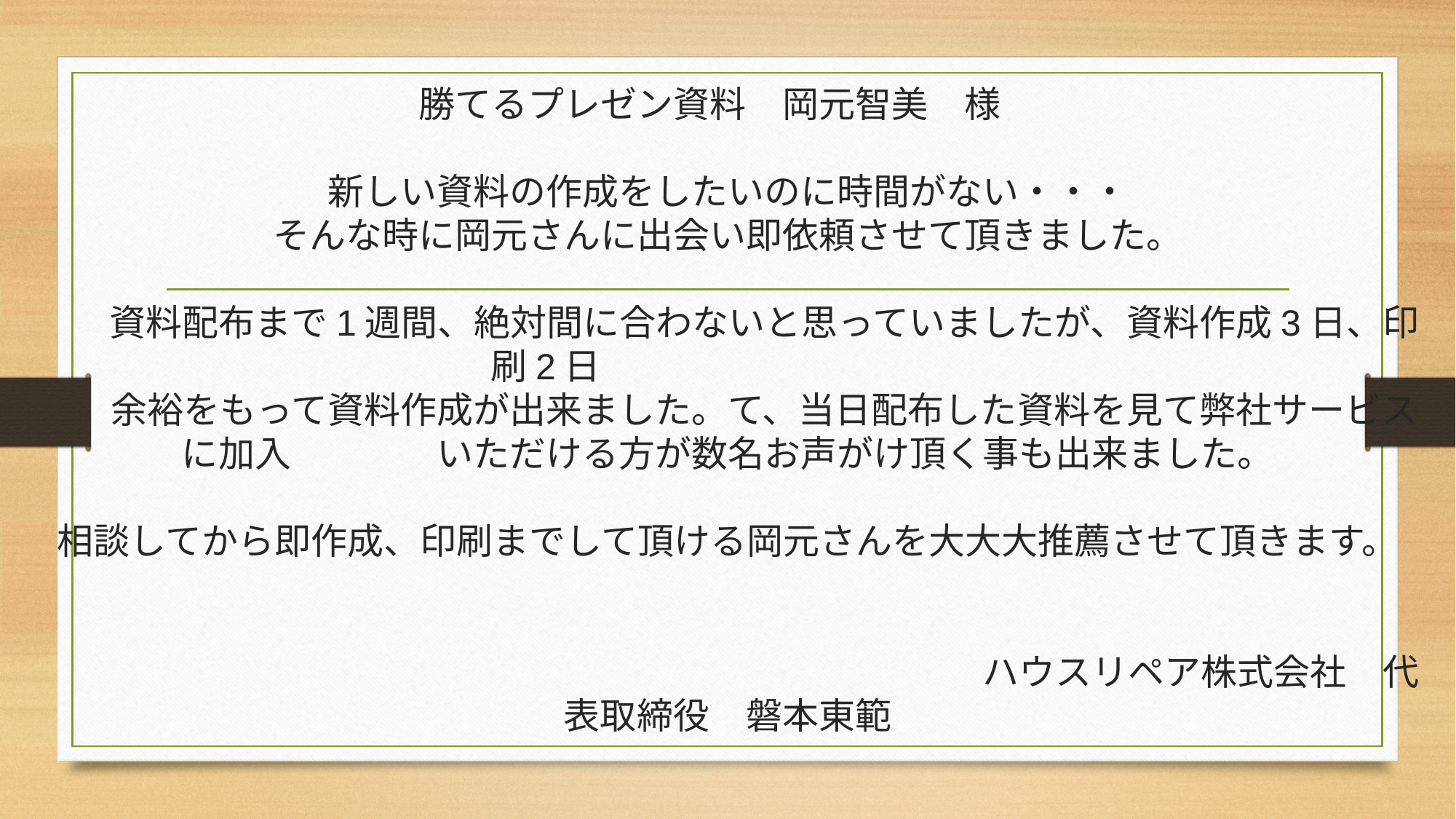

# 勝てるプレゼン資料　岡元智美　様　 　　　　　　　　　　　　　　　　 新しい資料の作成をしたいのに時間がない・・・ そんな時に岡元さんに出会い即依頼させて頂きました。 　　資料配布まで1週間、絶対間に合わないと思っていましたが、資料作成3日、印刷2日　　　　　　　　　　 　　余裕をもって資料作成が出来ました。て、当日配布した資料を見て弊社サービスに加入　　　　いただける方が数名お声がけ頂く事も出来ました。 相談してから即作成、印刷までして頂ける岡元さんを大大大推薦させて頂きます。 　　　　　　　　　　　　　　　　　　　　　　　　　　ハウスリペア株式会社　代表取締役　磐本東範